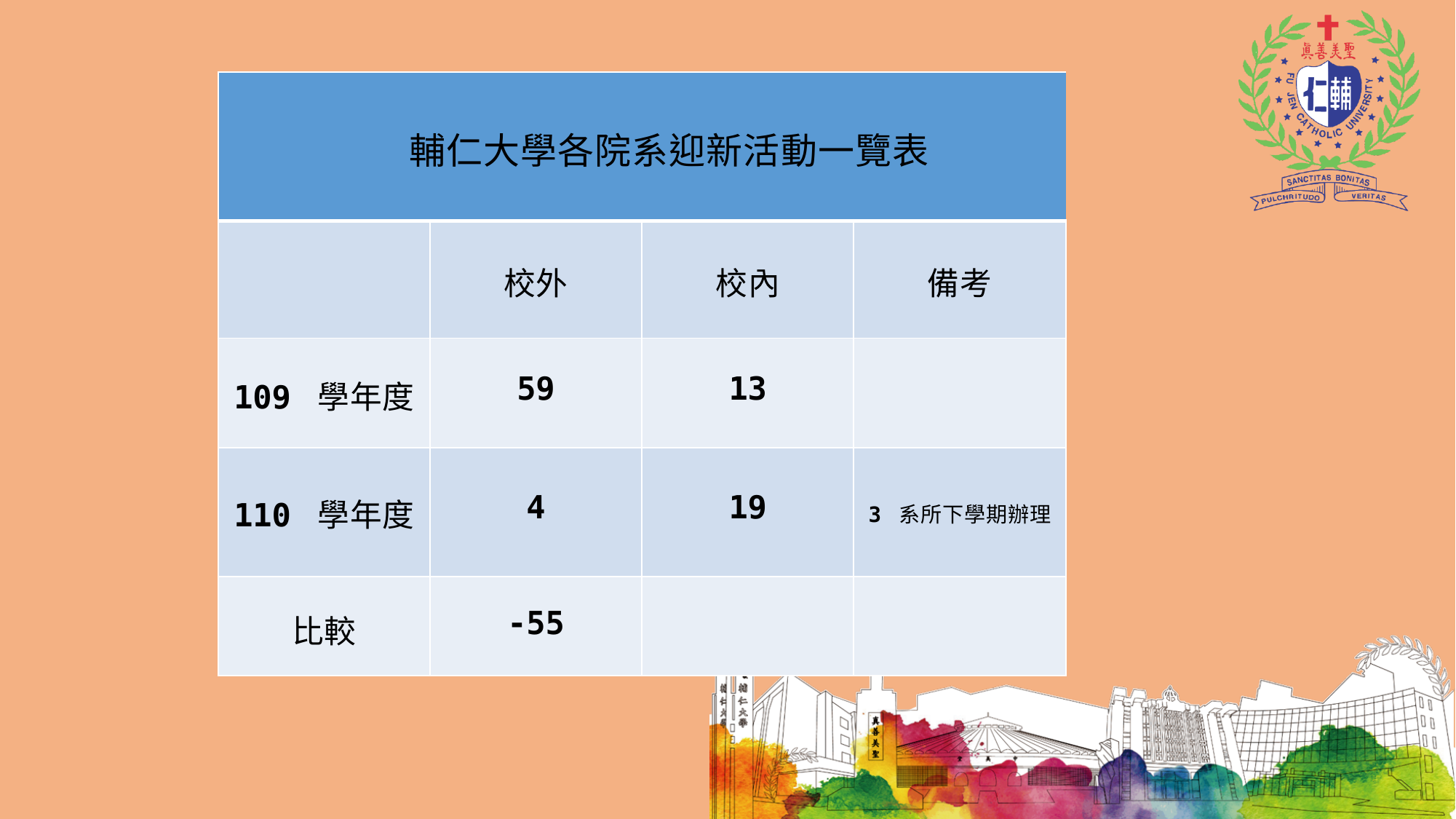

| 輔仁大學各院系迎新活動一覽表 |  |  |  |
| --- | --- | --- | --- |
|  | 校外 | 校內 | 備考 |
| 109 學年度 | 59 | 13 |  |
| 110 學年度 | 4 | 19 | 3 系所下學期辦理 |
| 比較 | -55 |  |  |